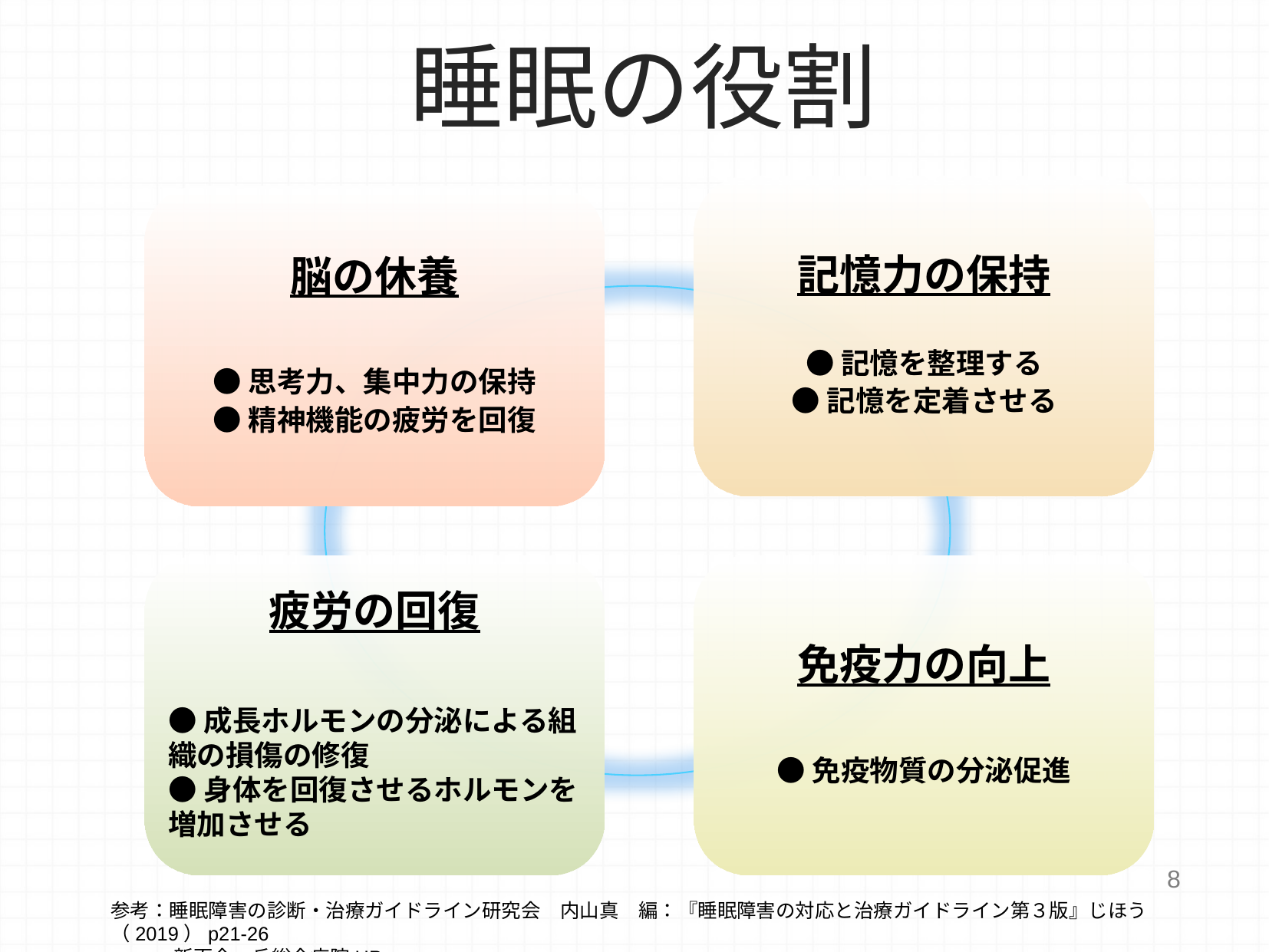

# 睡眠の役割

記憶力の保持

●記憶を整理する
●記憶を定着させる

脳の休養

●思考力、集中力の保持
●精神機能の疲労を回復

疲労の回復

●成長ホルモンの分泌による組織の損傷の修復
●身体を回復させるホルモンを増加させる

免疫力の向上

●免疫物質の分泌促進
8
参考：睡眠障害の診断・治療ガイドライン研究会　内山真　編：『睡眠障害の対応と治療ガイドライン第３版』じほう（2019）p21-26
　　　 新百合ヶ丘総合病院HP